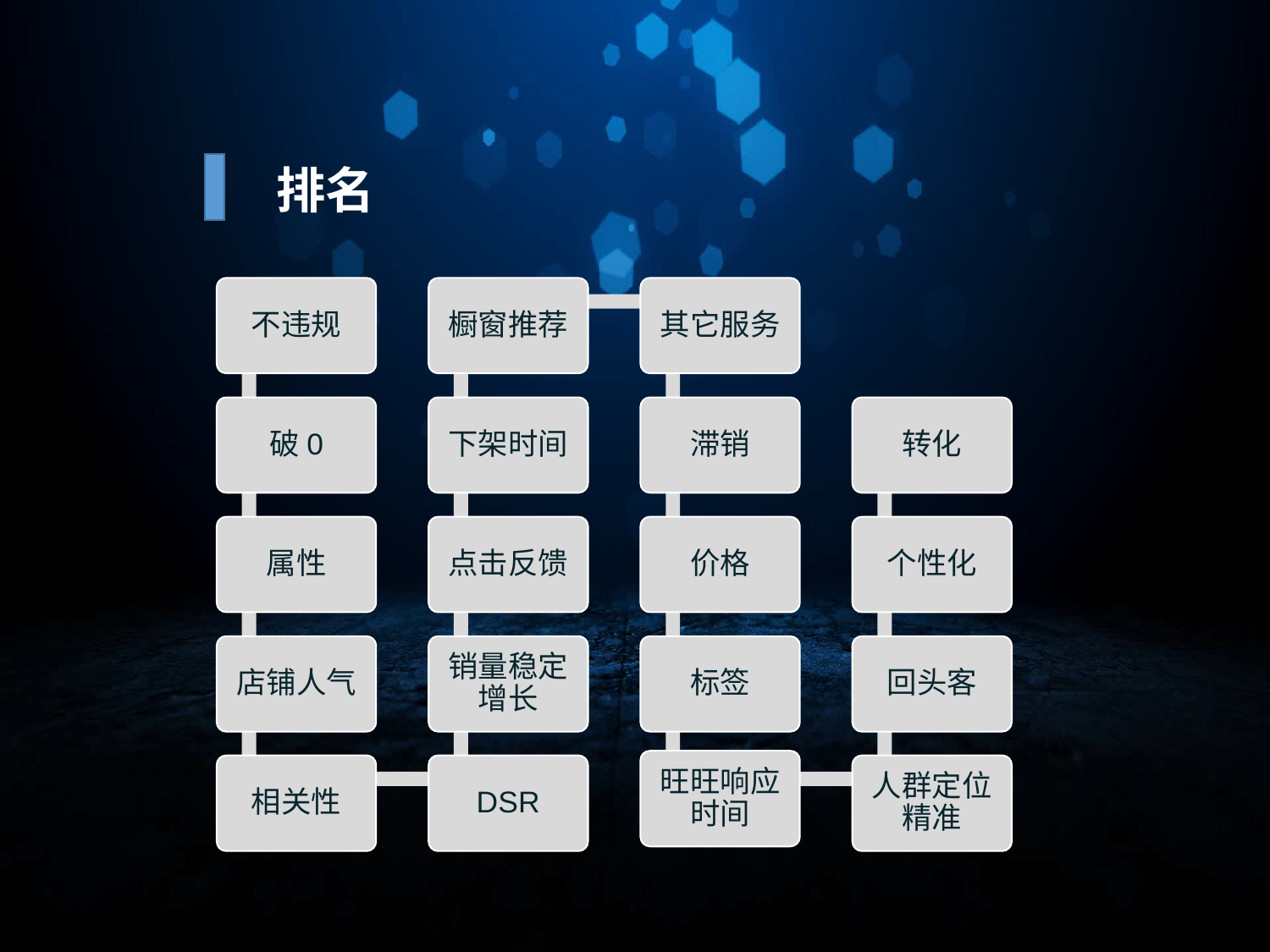

排名

不违规
橱窗推荐
其它服务

破0
下架时间
滞销
转化

属性
点击反馈
价格
个性化

店铺人气
销量稳定增长
标签
回头客

旺旺响应时间
相关性
DSR
人群定位精准